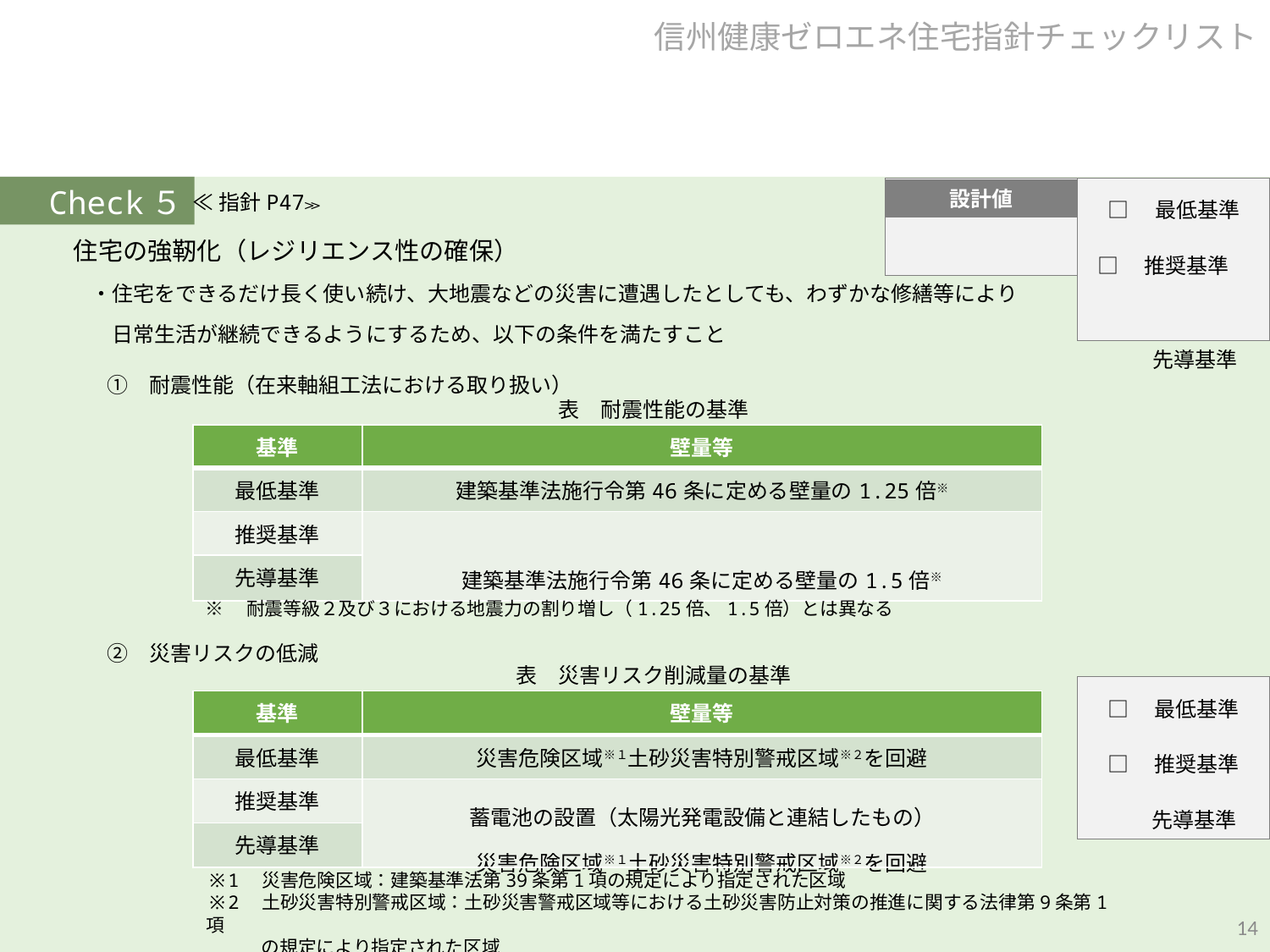

信州健康ゼロエネ住宅指針チェックリスト

□　最低基準
□　推奨基準
　　先導基準
設計値
Check５
　住宅の強靭化（レジリエンス性の確保）
　　・住宅をできるだけ長く使い続け、大地震などの災害に遭遇したとしても、わずかな修繕等により
　　　日常生活が継続できるようにするため、以下の条件を満たすこと
≪指針P47≫
　①　耐震性能（在来軸組工法における取り扱い）
表　耐震性能の基準
| 基準 | 壁量等 |
| --- | --- |
| 最低基準 | 建築基準法施行令第46条に定める壁量の1.25倍※ |
| 推奨基準 | 建築基準法施行令第46条に定める壁量の1.5倍※ |
| 先導基準 |  |
※　耐震等級２及び３における地震力の割り増し（1.25倍、1.5倍）とは異なる
　②　災害リスクの低減
表　災害リスク削減量の基準
□　最低基準
□　推奨基準
　　先導基準
| 基準 | 壁量等 |
| --- | --- |
| 最低基準 | 災害危険区域※１土砂災害特別警戒区域※２を回避 |
| 推奨基準 | 蓄電池の設置（太陽光発電設備と連結したもの） 災害危険区域※１土砂災害特別警戒区域※２を回避 |
| 先導基準 |  |
※1　災害危険区域：建築基準法第39条第1項の規定により指定された区域
※2　土砂災害特別警戒区域：土砂災害警戒区域等における土砂災害防止対策の推進に関する法律第9条第1項
　　　の規定により指定された区域
14